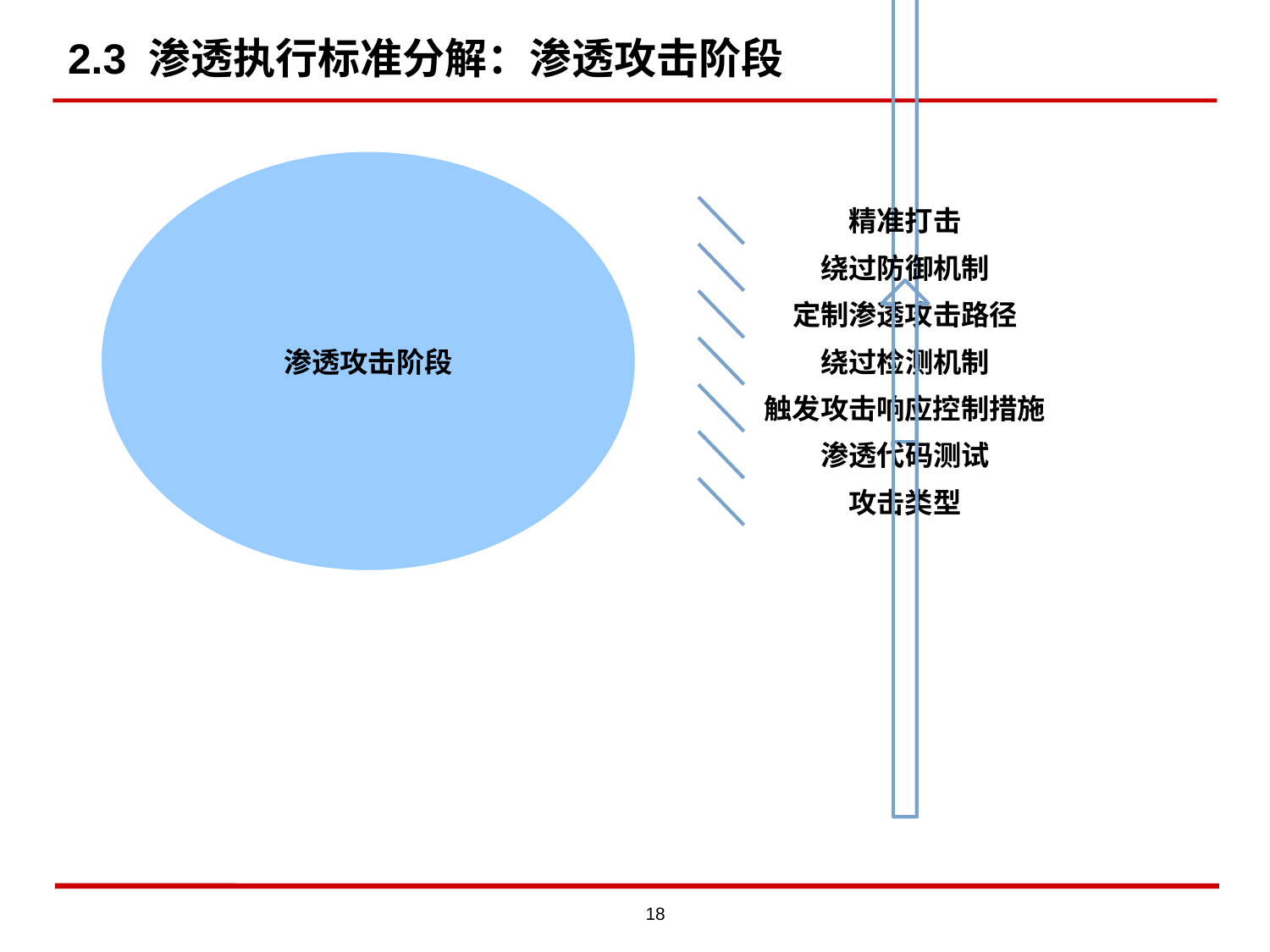

# 2.3 渗透执行标准分解：渗透攻击阶段
渗透攻击阶段
精准打击
渗透
绕过防御机制
定制渗透攻击路径
触发攻击响应控制措施
渗透代码测试
攻击类型
绕过检测机制